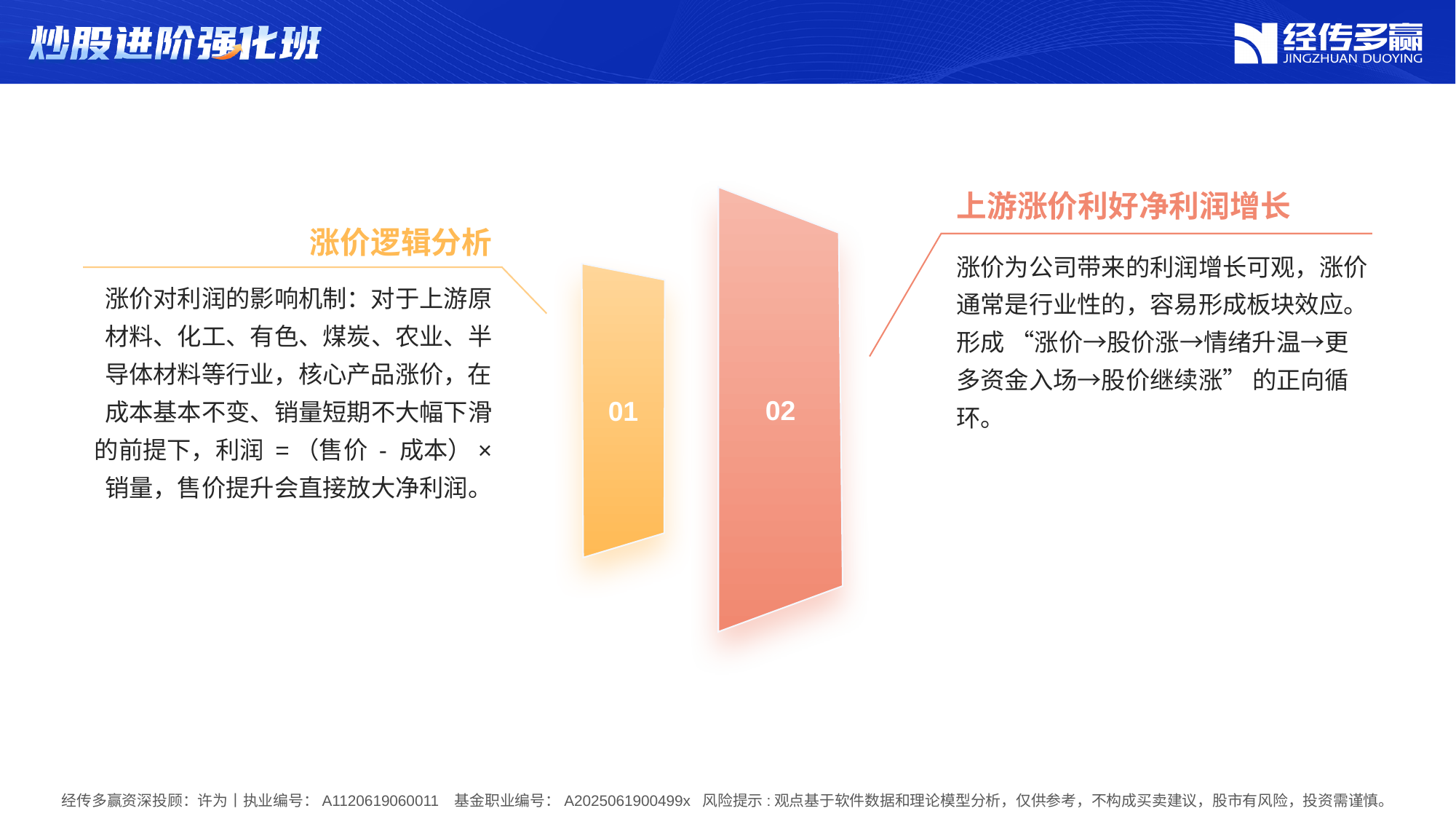

上游涨价利好净利润增长
02
 涨价逻辑分析

涨价为公司带来的利润增长可观，涨价通常是行业性的，容易形成板块效应。形成 “涨价→股价涨→情绪升温→更多资金入场→股价继续涨” 的正向循环。
01

涨价对利润的影响机制：对于上游原材料、化工、有色、煤炭、农业、半导体材料等行业，核心产品涨价，在成本基本不变、销量短期不大幅下滑的前提下，利润 =（售价 - 成本）× 销量，售价提升会直接放大净利润。